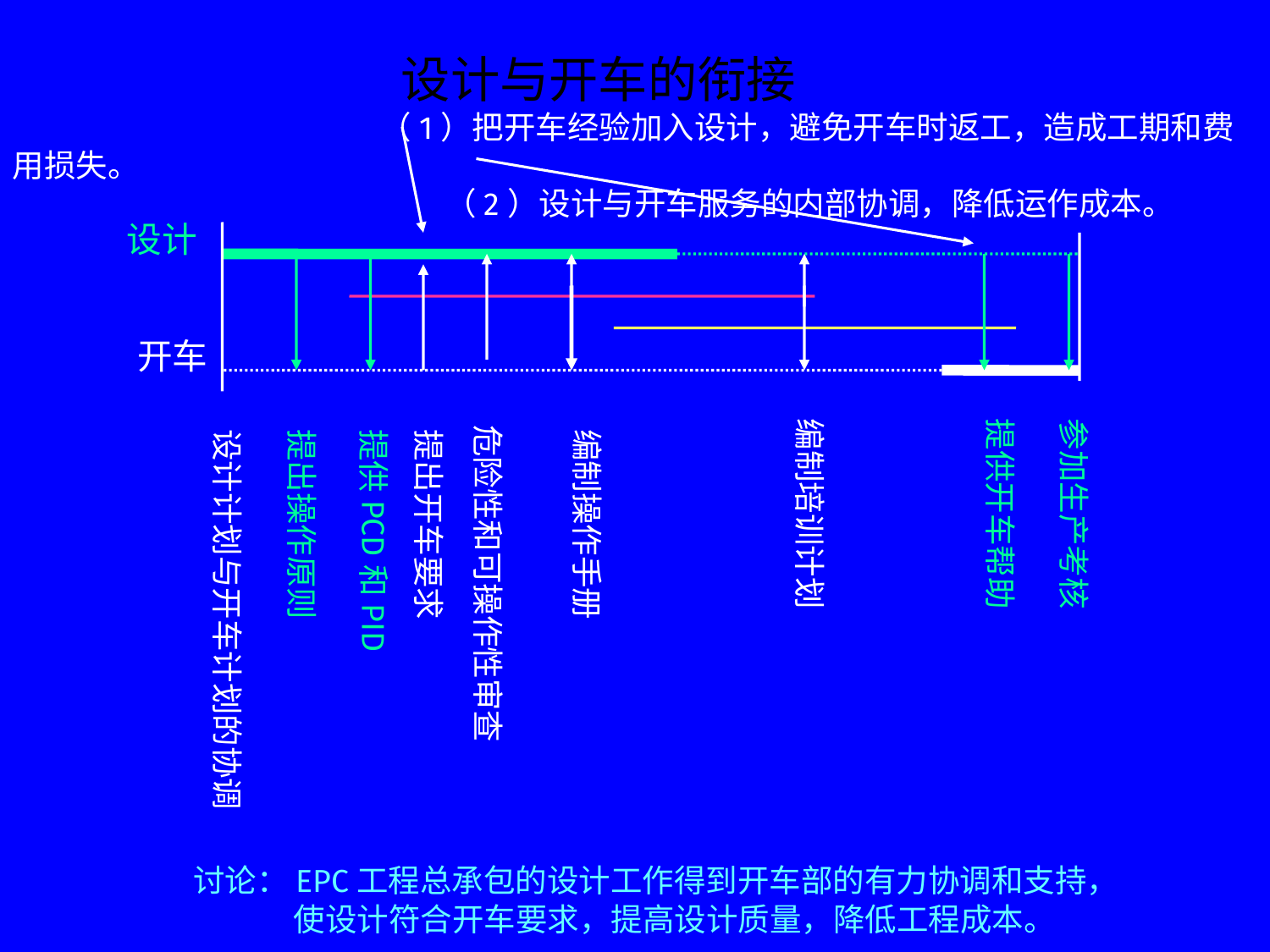

设计与开车的衔接
                                                  （1）把开车经验加入设计，避免开车时返工，造成工期和费用损失。
                                                           （2）设计与开车服务的内部协调，降低运作成本。

                      讨论：EPC工程总承包的设计工作得到开车部的有力协调和支持，
                                      使设计符合开车要求，提高设计质量，降低工程成本。

设计

开车

编制培训计划
提供开车帮助
参加生产考核
危险性和可操作性审查
设计计划与开车计划的协调
提出操作原则
提供PCD和PID
提出开车要求
编制操作手册